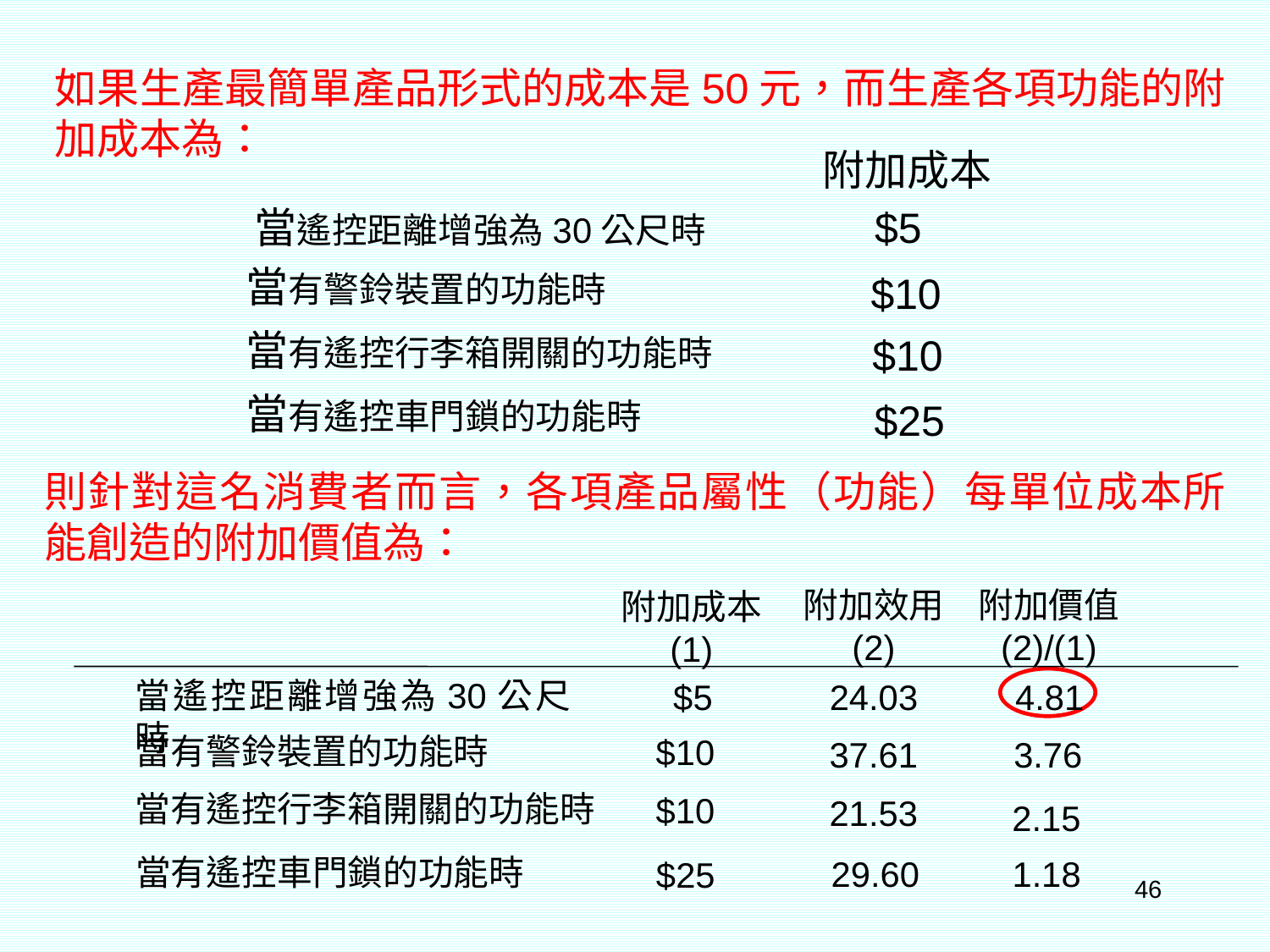

如果生產最簡單產品形式的成本是50元，而生產各項功能的附加成本為：

附加成本
 當遙控距離增強為30公尺時
 $5
當有警鈴裝置的功能時
$10
當有遙控行李箱開關的功能時
$10
當有遙控車門鎖的功能時
$25
則針對這名消費者而言，各項產品屬性（功能）每單位成本所能創造的附加價值為：

附加效用
(2)

附加價值
(2)/(1)

附加成本
(1)

當遙控距離增強為30公尺時
$5
 24.03
4.81

當有警鈴裝置的功能時
$10
37.61
3.76

當有遙控行李箱開關的功能時
$10
21.53
2.15

當有遙控車門鎖的功能時

1.18

29.60

$25
46